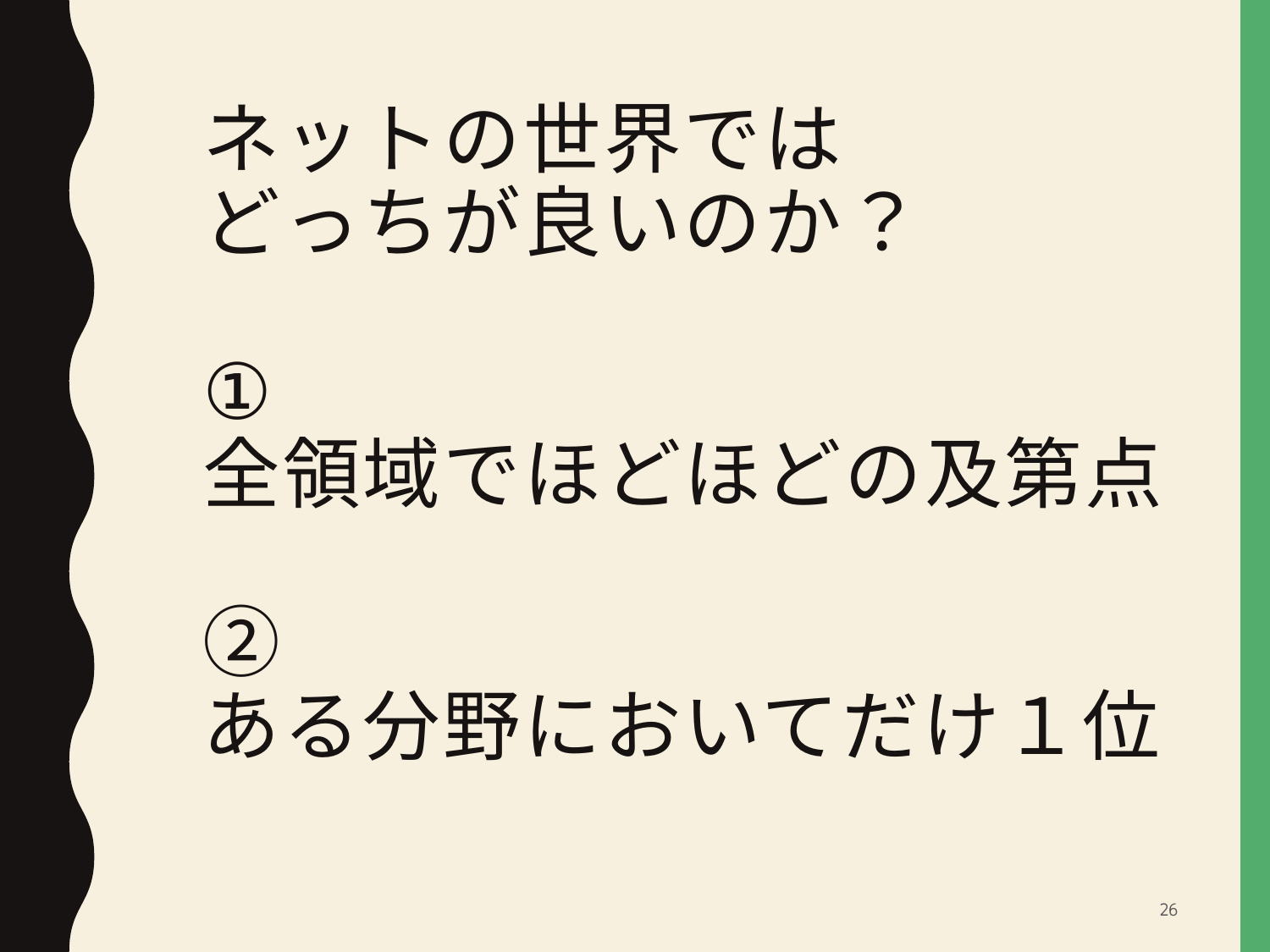

ネットの世界では
どっちが良いのか？

①
全領域でほどほどの及第点

②
ある分野においてだけ１位

26